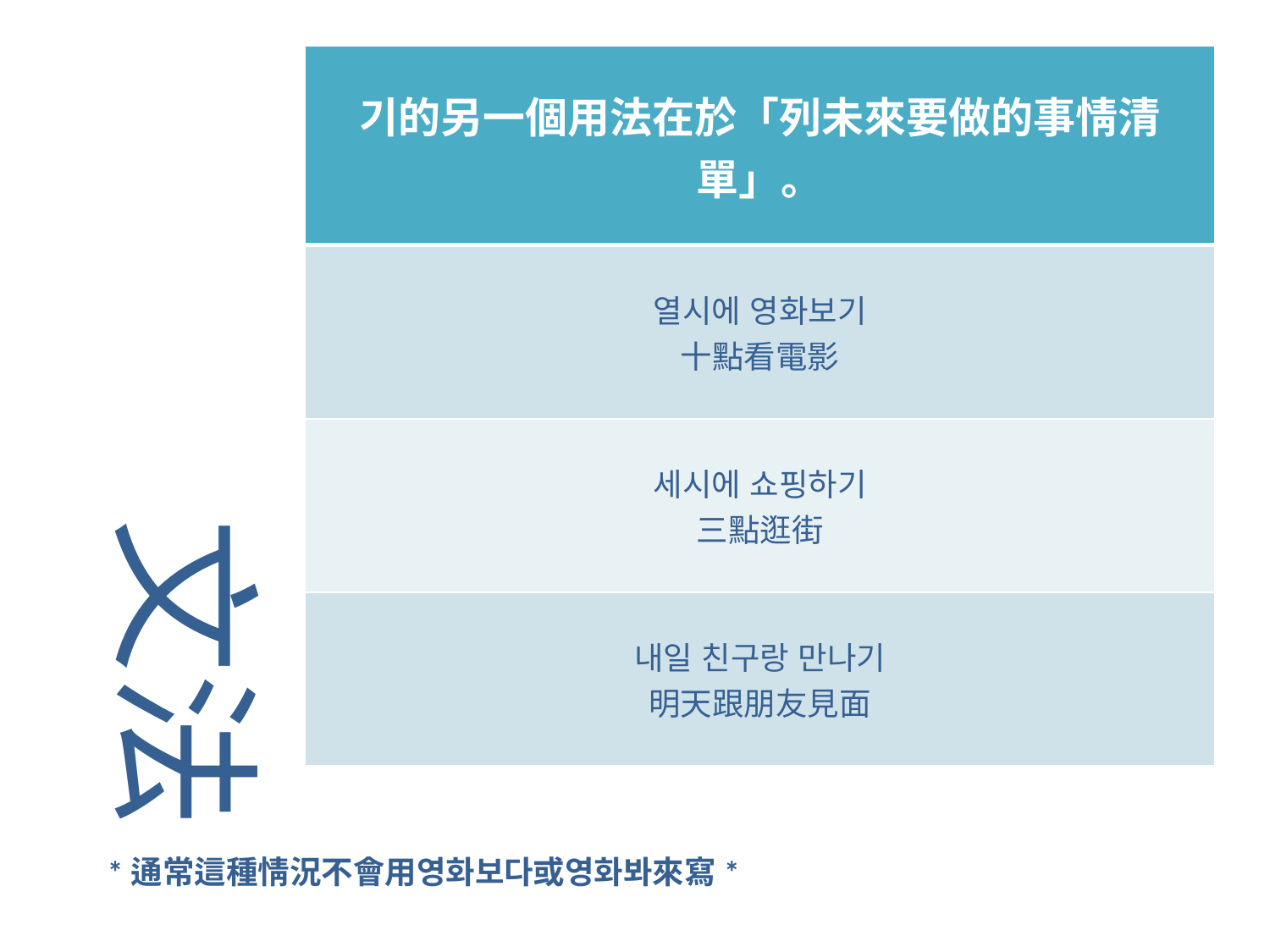

| 기的另一個用法在於「列未來要做的事情清單」。 |
| --- |
| 열시에 영화보기 十點看電影 |
| 세시에 쇼핑하기 三點逛街 |
| 내일 친구랑 만나기 明天跟朋友見面 |

文法
*通常這種情況不會用영화보다或영화봐來寫*